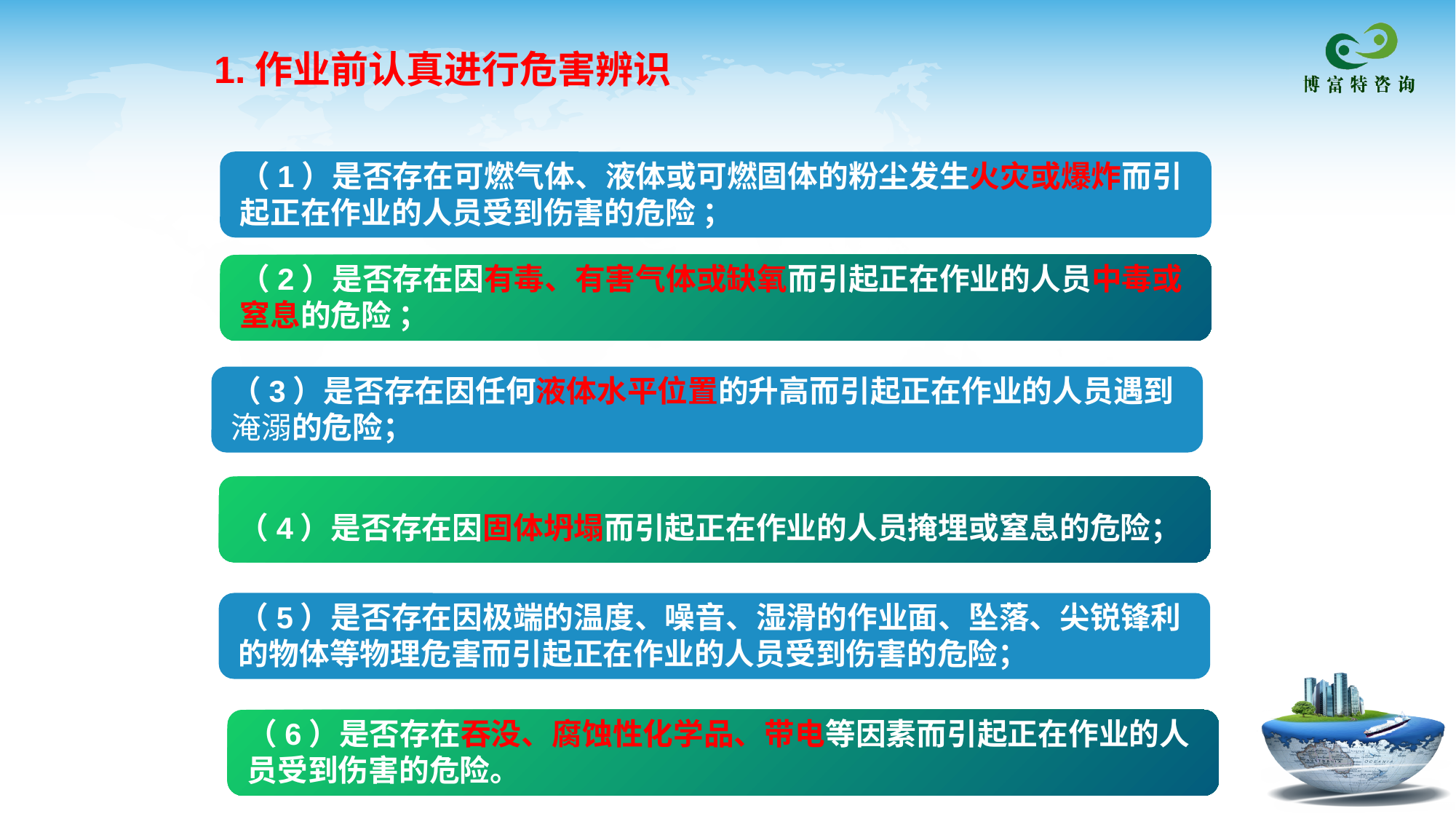

1.作业前认真进行危害辨识

（1）是否存在可燃气体、液体或可燃固体的粉尘发生火灾或爆炸而引起正在作业的人员受到伤害的危险 ；

（2）是否存在因有毒、有害气体或缺氧而引起正在作业的人员中毒或窒息的危险 ；

（3）是否存在因任何液体水平位置的升高而引起正在作业的人员遇到淹溺的危险；

（4）是否存在因固体坍塌而引起正在作业的人员掩埋或窒息的危险；

（5）是否存在因极端的温度、噪音、湿滑的作业面、坠落、尖锐锋利的物体等物理危害而引起正在作业的人员受到伤害的危险；

（6）是否存在吞没、腐蚀性化学品、带电等因素而引起正在作业的人员受到伤害的危险。